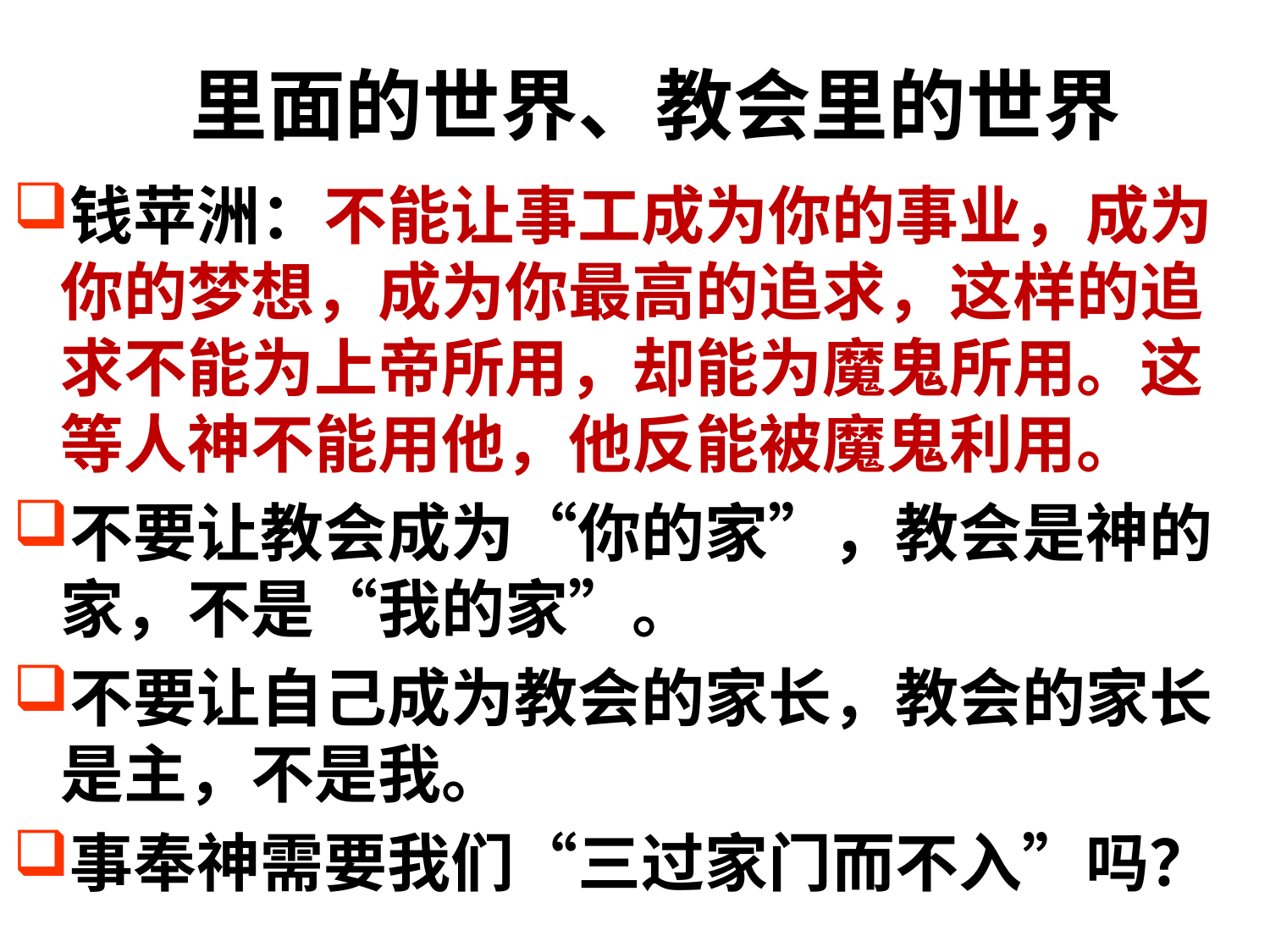

# 里面的世界、教会里的世界
钱苹洲：不能让事工成为你的事业，成为你的梦想，成为你最高的追求，这样的追求不能为上帝所用，却能为魔鬼所用。这等人神不能用他，他反能被魔鬼利用。
不要让教会成为“你的家”，教会是神的家，不是“我的家”。
不要让自己成为教会的家长，教会的家长是主，不是我。
事奉神需要我们“三过家门而不入”吗？